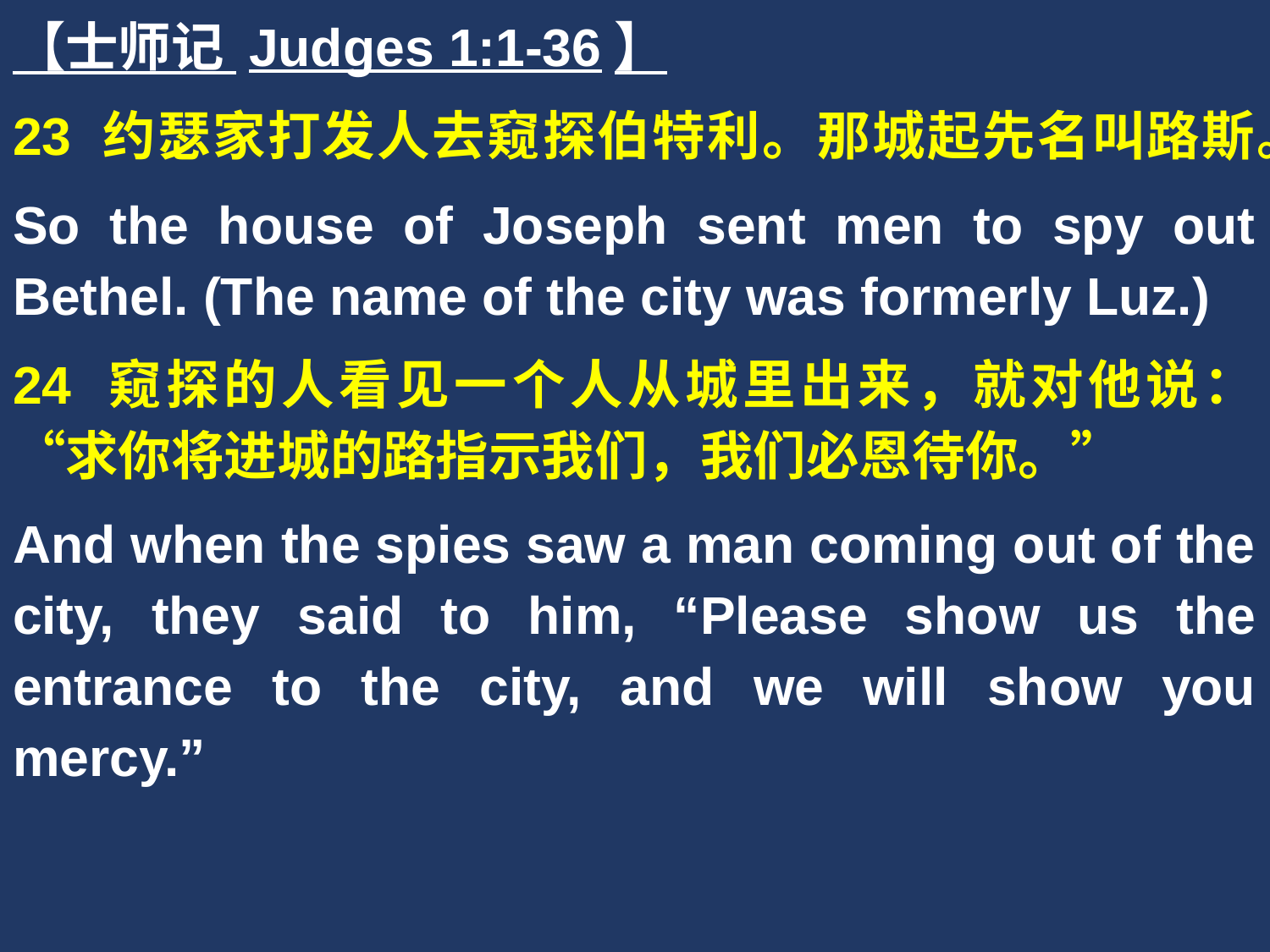

【士师记 Judges 1:1-36】
23 约瑟家打发人去窥探伯特利。那城起先名叫路斯。
So the house of Joseph sent men to spy out Bethel. (The name of the city was formerly Luz.)
24 窥探的人看见一个人从城里出来，就对他说：“求你将进城的路指示我们，我们必恩待你。”
And when the spies saw a man coming out of the city, they said to him, “Please show us the entrance to the city, and we will show you mercy.”